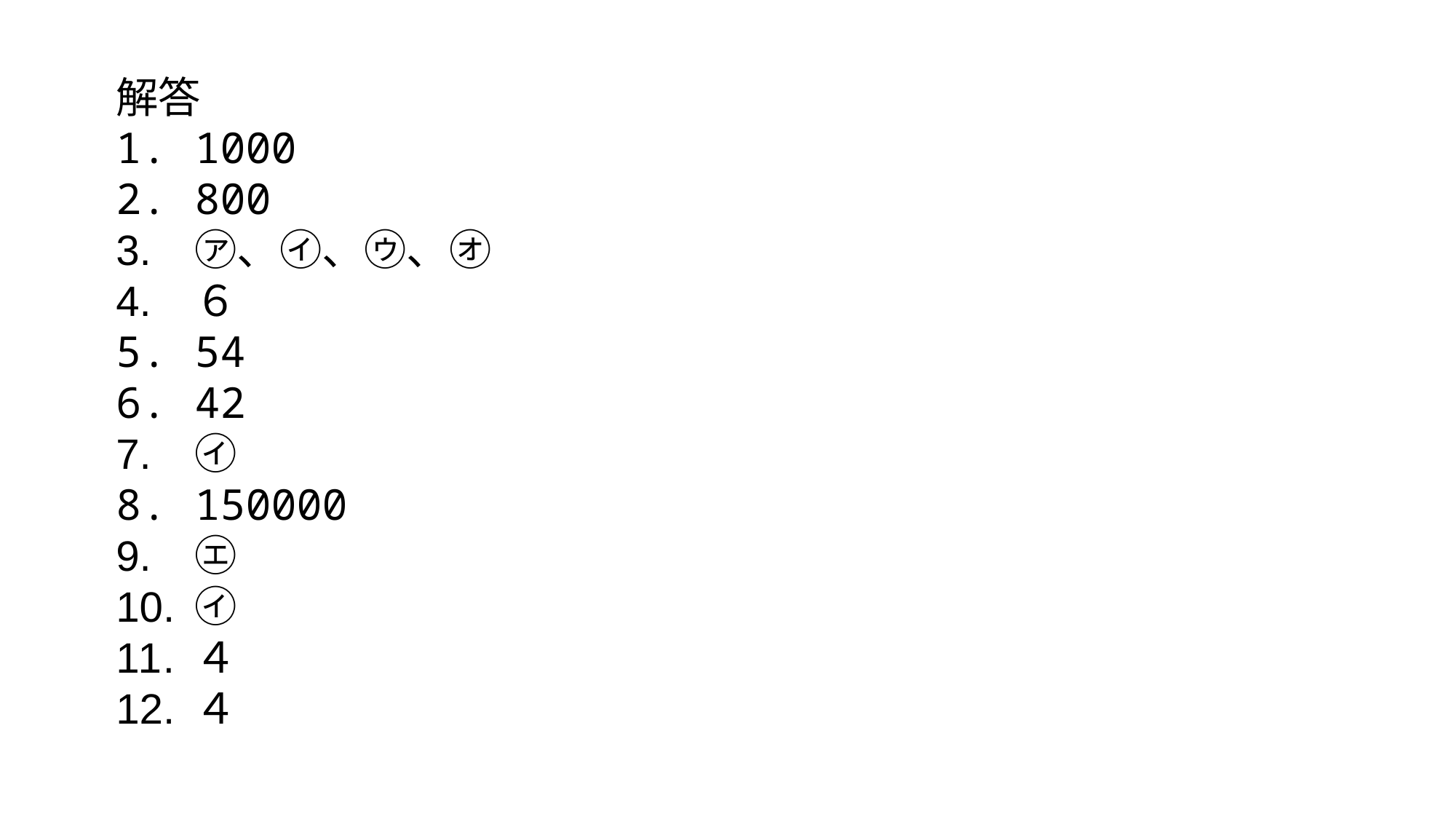

解答
1000
800
㋐、㋑、㋒、㋔
６
54
42
㋑
150000
㋓
㋑
４
４